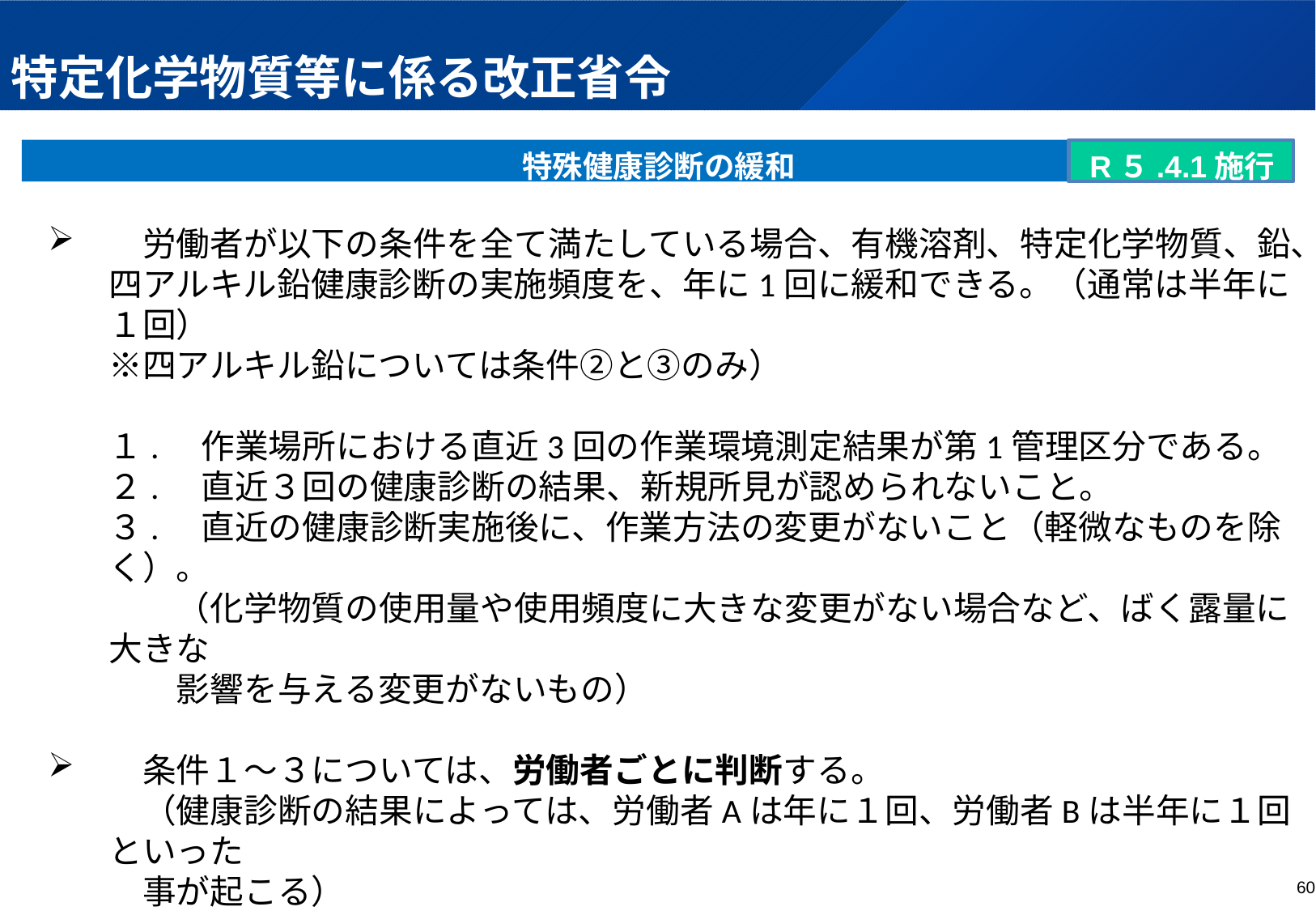

# 特定化学物質等に係る改正省令
特殊健康診断の緩和
R５.4.1施行
　労働者が以下の条件を全て満たしている場合、有機溶剤、特定化学物質、鉛、四アルキル鉛健康診断の実施頻度を、年に1回に緩和できる。（通常は半年に１回）
※四アルキル鉛については条件②と③のみ）
１.　作業場所における直近3回の作業環境測定結果が第1管理区分である。
２.　直近３回の健康診断の結果、新規所見が認められないこと。
３.　直近の健康診断実施後に、作業方法の変更がないこと（軽微なものを除く）。
　　（化学物質の使用量や使用頻度に大きな変更がない場合など、ばく露量に大きな
　　影響を与える変更がないもの）
　条件１～３については、労働者ごとに判断する。
　（健康診断の結果によっては、労働者Aは年に１回、労働者Bは半年に１回といった
　事が起こる）
60